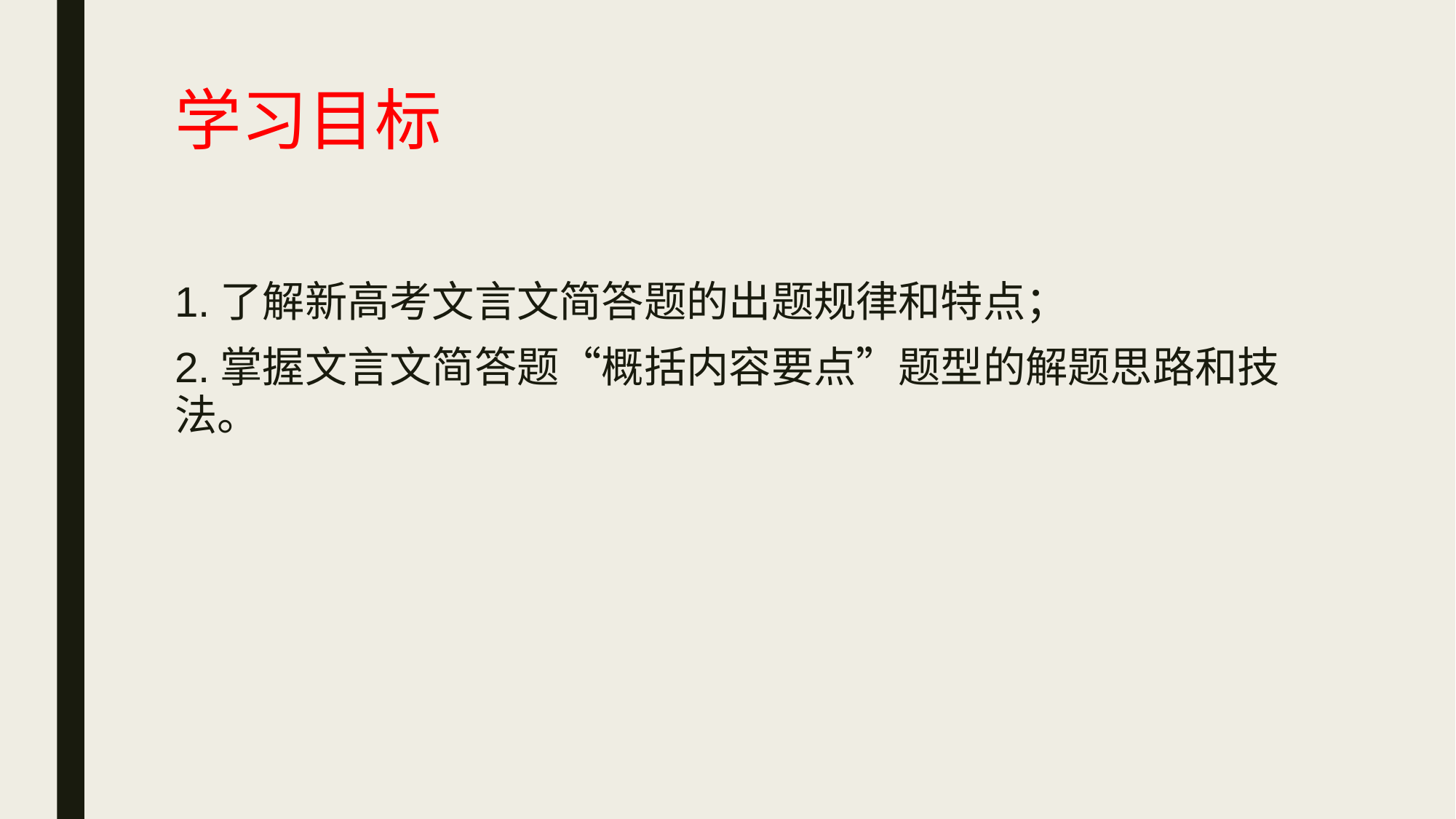

# 学习目标
1.了解新高考文言文简答题的出题规律和特点；
2.掌握文言文简答题“概括内容要点”题型的解题思路和技法。